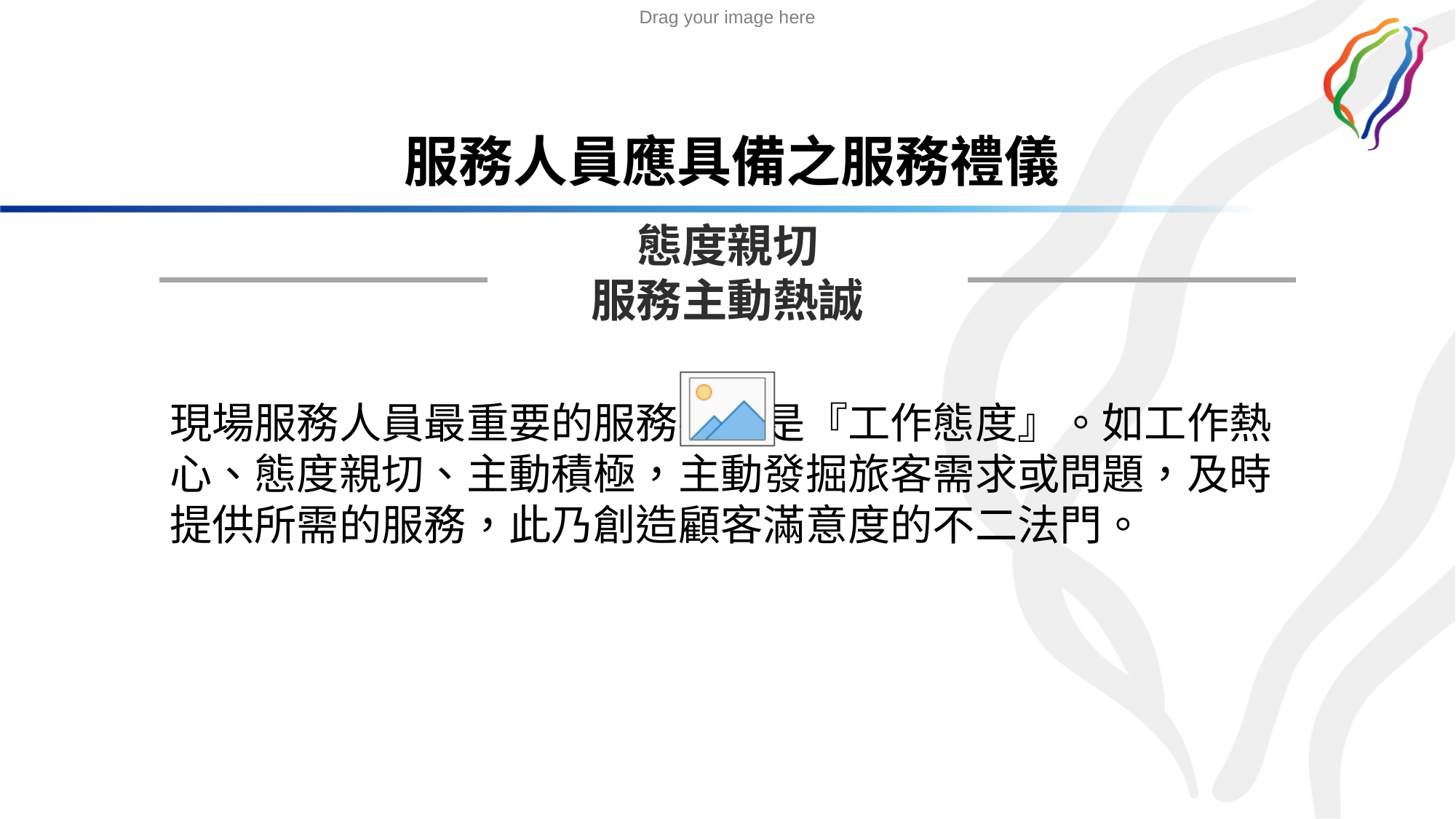

態度親切
服務主動熱誠

服務人員應具備之服務禮儀
現場服務人員最重要的服務禮儀是『工作態度』。如工作熱心、態度親切、主動積極，主動發掘旅客需求或問題，及時提供所需的服務，此乃創造顧客滿意度的不二法門。